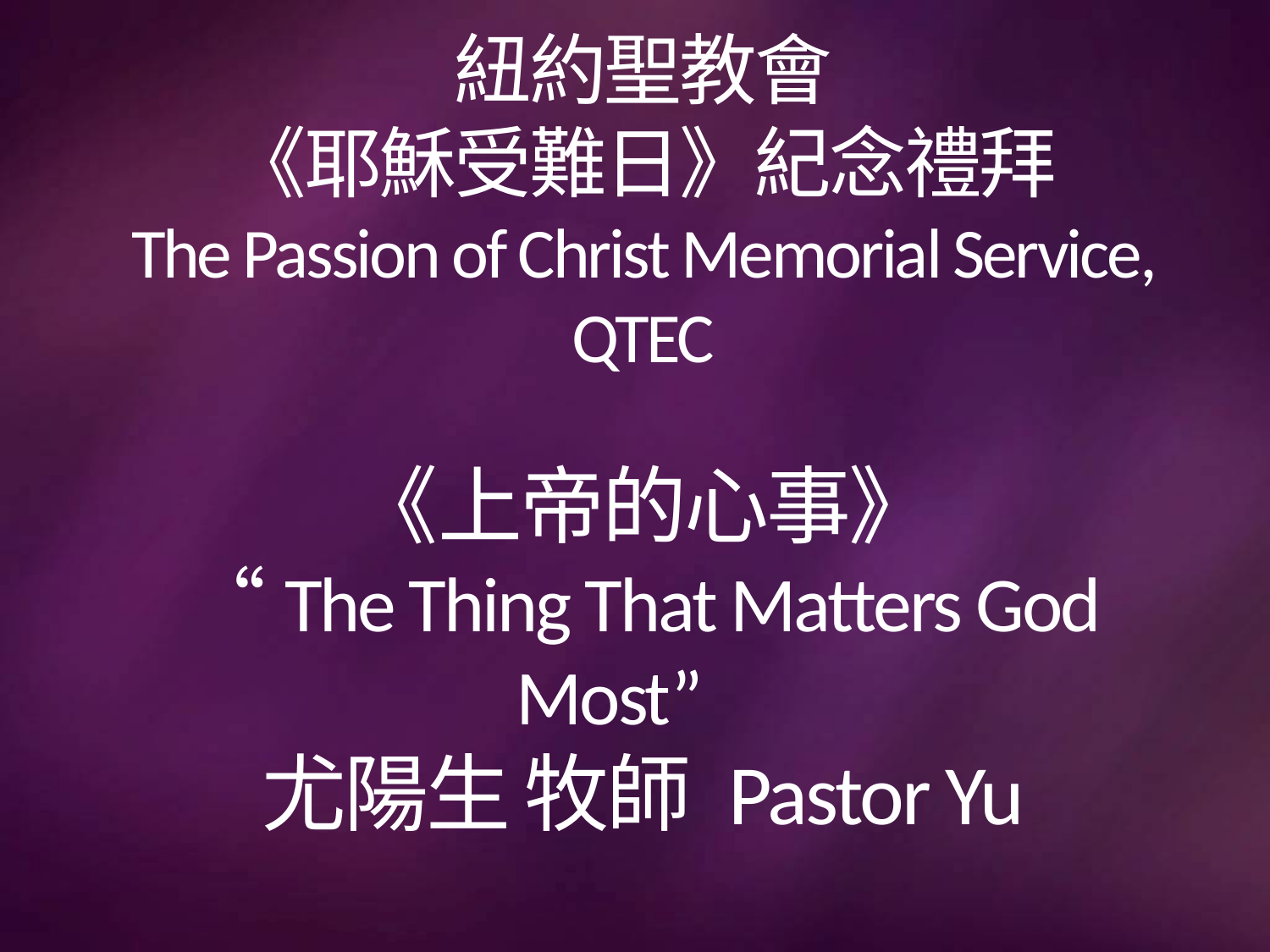

# 紐約聖教會 《耶穌受難日》紀念禮拜 The Passion of Christ Memorial Service, QTEC 《上帝的心事》 “The Thing That Matters God Most” 尤陽生 牧師 Pastor Yu